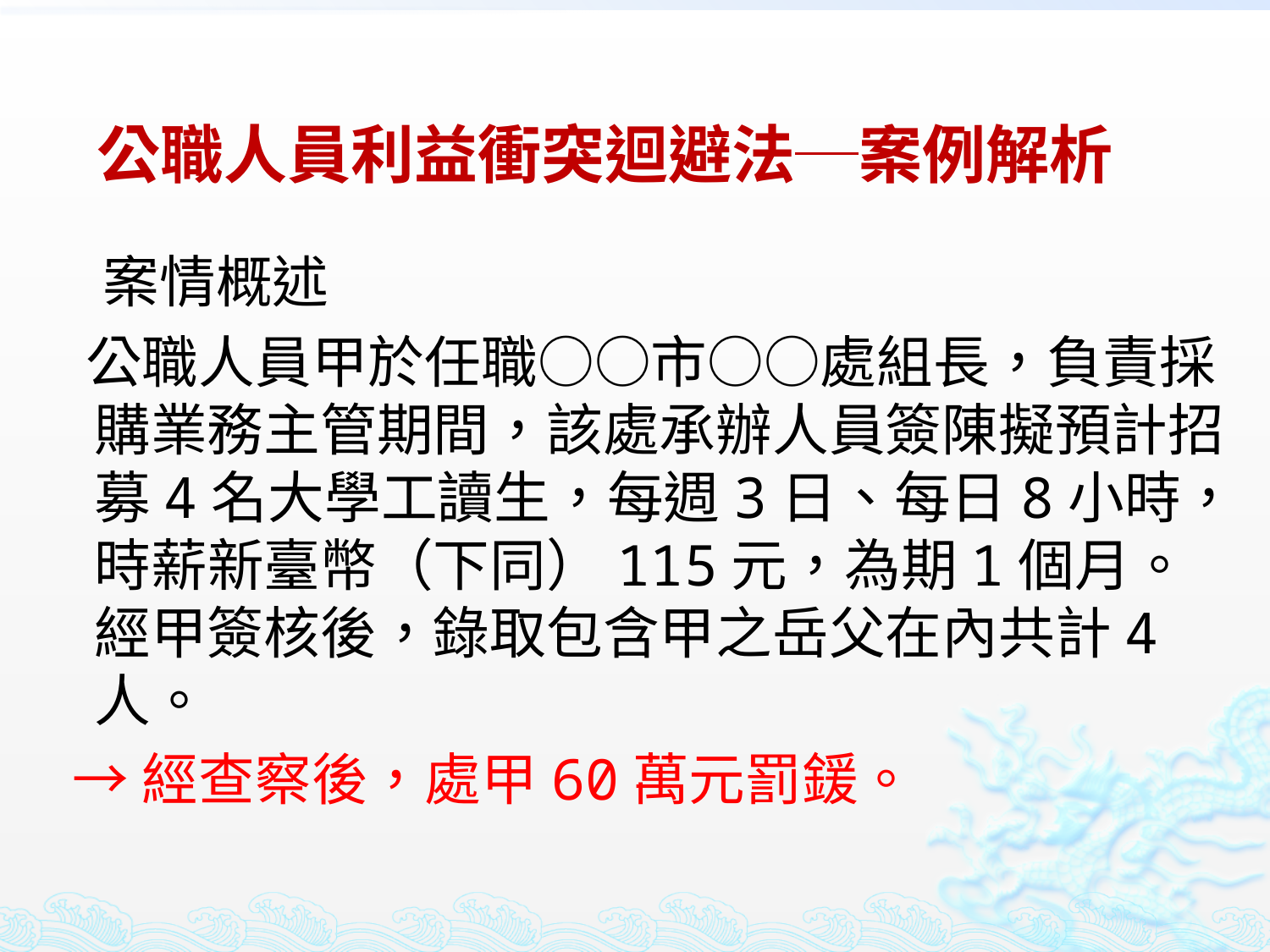

# 公職人員利益衝突迴避法─案例解析
  案情概述
 公職人員甲於任職○○市○○處組長，負責採購業務主管期間，該處承辦人員簽陳擬預計招募4名大學工讀生，每週3日、每日8小時，時薪新臺幣（下同）115元，為期1個月。經甲簽核後，錄取包含甲之岳父在內共計4人。
 →經查察後，處甲60萬元罰鍰。